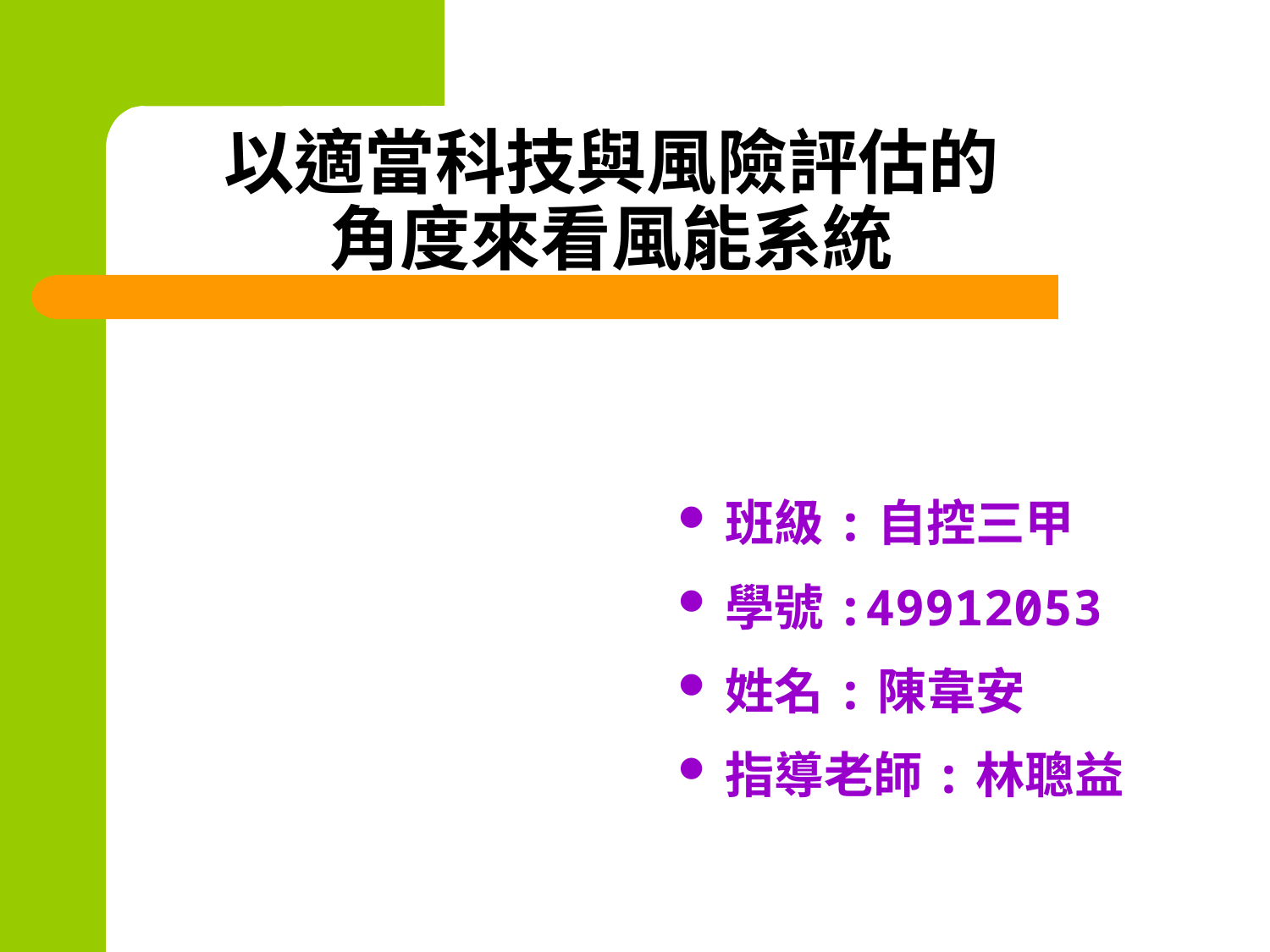

以適當科技與風險評估的角度來看風能系統
班級:自控三甲
學號:49912053
姓名:陳韋安
指導老師:林聰益